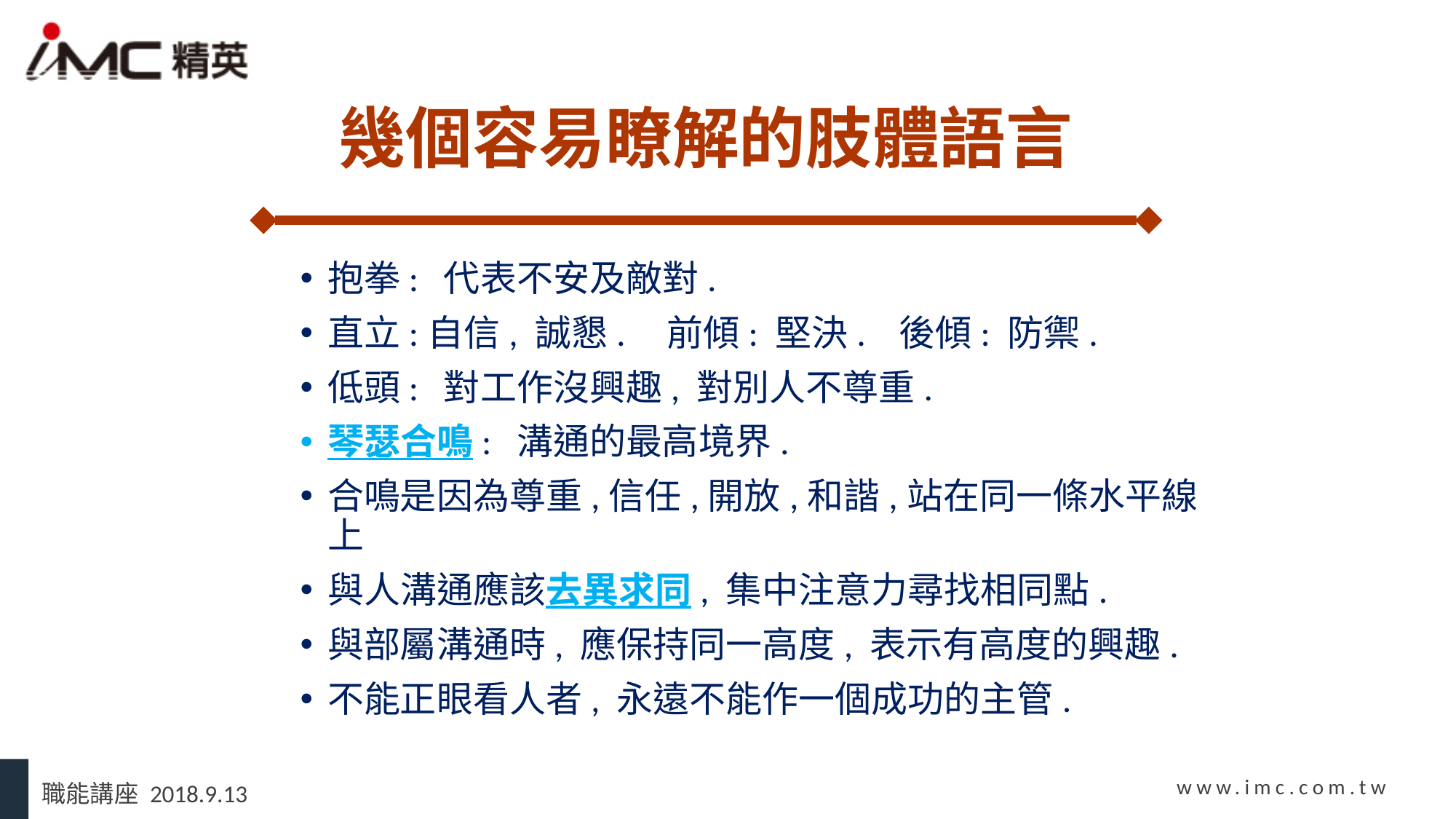

# 幾個容易瞭解的肢體語言
抱拳:  代表不安及敵對.
直立:自信, 誠懇.    前傾: 堅決.   後傾: 防禦.
低頭:  對工作沒興趣, 對別人不尊重.
琴瑟合鳴:  溝通的最高境界.
合鳴是因為尊重,信任,開放,和諧,站在同一條水平線上
與人溝通應該去異求同, 集中注意力尋找相同點.
與部屬溝通時, 應保持同一高度, 表示有高度的興趣.
不能正眼看人者, 永遠不能作一個成功的主管.